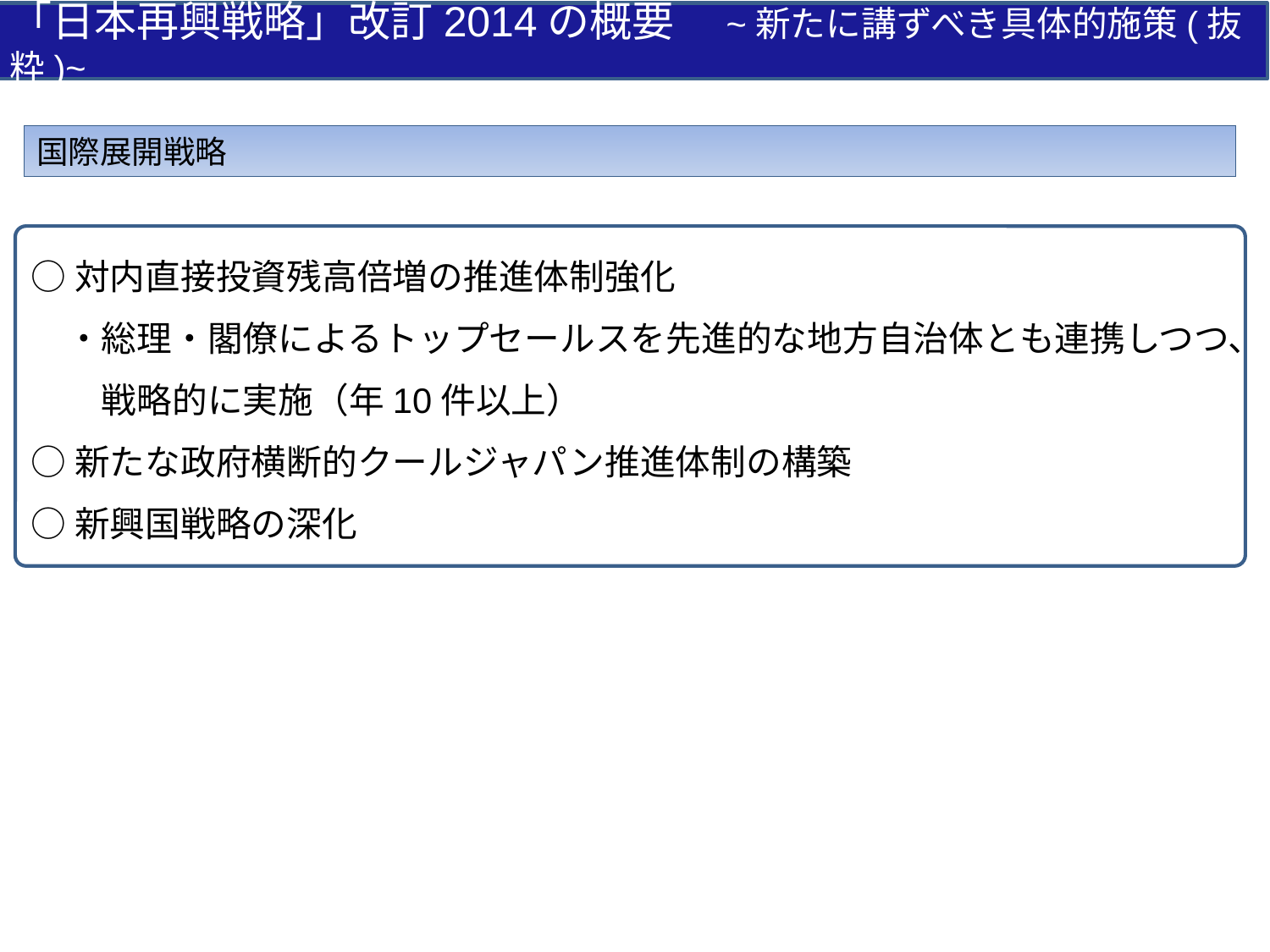

「日本再興戦略」改訂2014の概要　 ~新たに講ずべき具体的施策(抜粋)~
国際展開戦略
○対内直接投資残高倍増の推進体制強化
　・総理・閣僚によるトップセールスを先進的な地方自治体とも連携しつつ、
　　戦略的に実施（年10件以上）
○新たな政府横断的クールジャパン推進体制の構築
○新興国戦略の深化